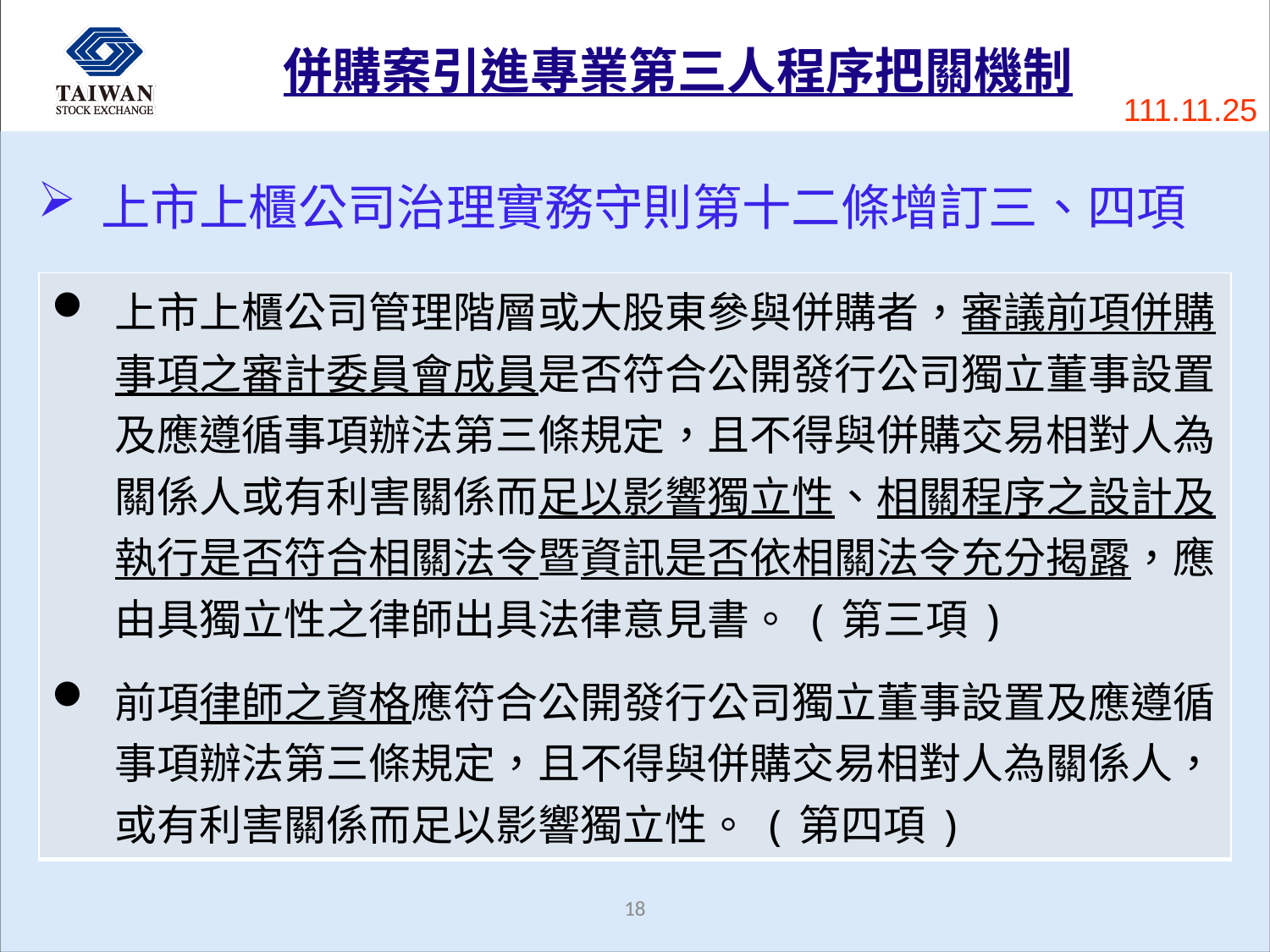

# 併購案引進專業第三人程序把關機制
111.11.25
上市上櫃公司治理實務守則第十二條增訂三、四項
| 上市上櫃公司管理階層或大股東參與併購者，審議前項併購事項之審計委員會成員是否符合公開發行公司獨立董事設置及應遵循事項辦法第三條規定，且不得與併購交易相對人為關係人或有利害關係而足以影響獨立性、相關程序之設計及執行是否符合相關法令暨資訊是否依相關法令充分揭露，應由具獨立性之律師出具法律意見書。(第三項) 前項律師之資格應符合公開發行公司獨立董事設置及應遵循事項辦法第三條規定，且不得與併購交易相對人為關係人，或有利害關係而足以影響獨立性。(第四項) |
| --- |
18